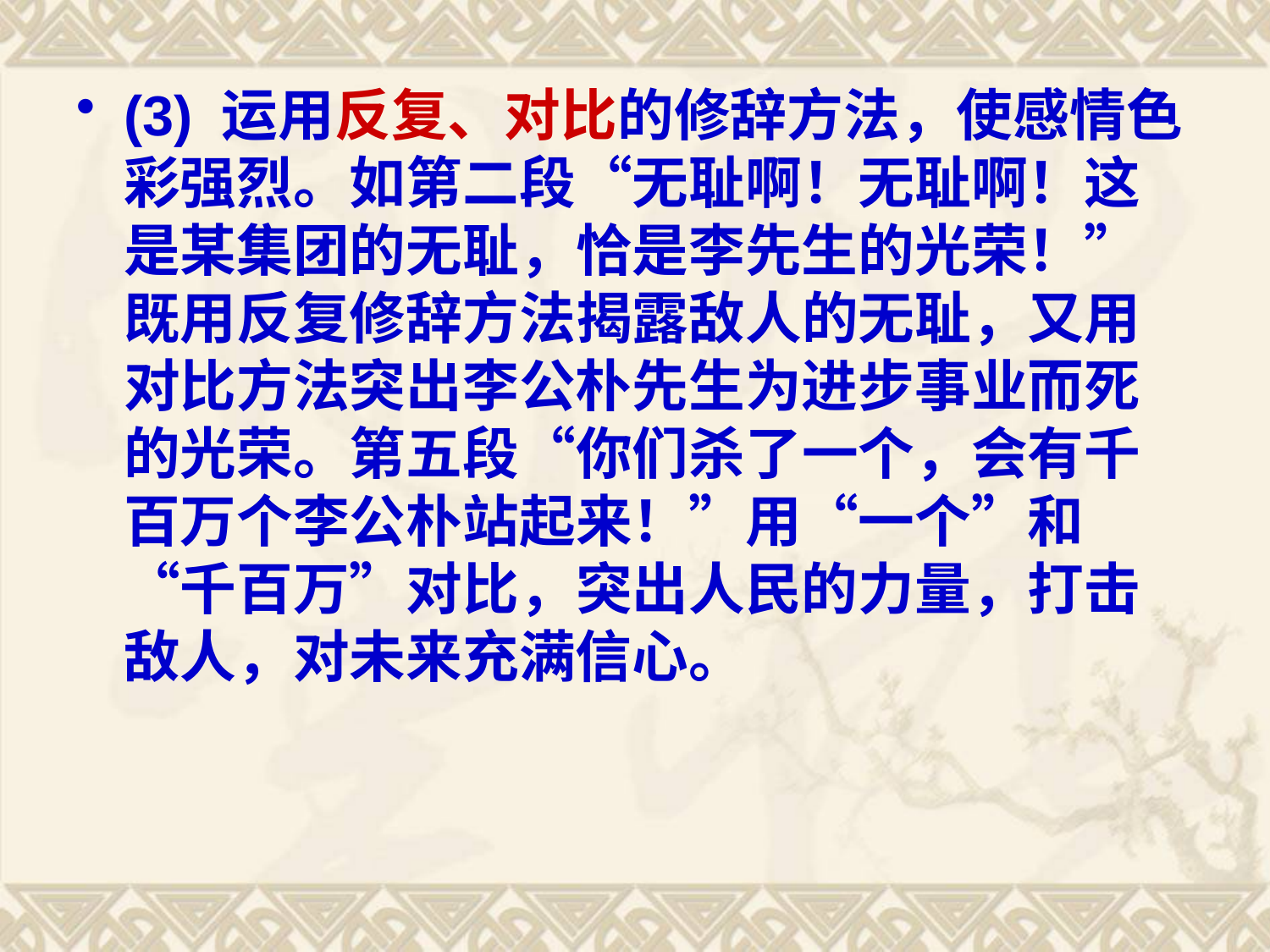

(3) 运用反复、对比的修辞方法，使感情色彩强烈。如第二段“无耻啊！无耻啊！这是某集团的无耻，恰是李先生的光荣！”既用反复修辞方法揭露敌人的无耻，又用对比方法突出李公朴先生为进步事业而死的光荣。第五段“你们杀了一个，会有千百万个李公朴站起来！”用“一个”和“千百万”对比，突出人民的力量，打击敌人，对未来充满信心。